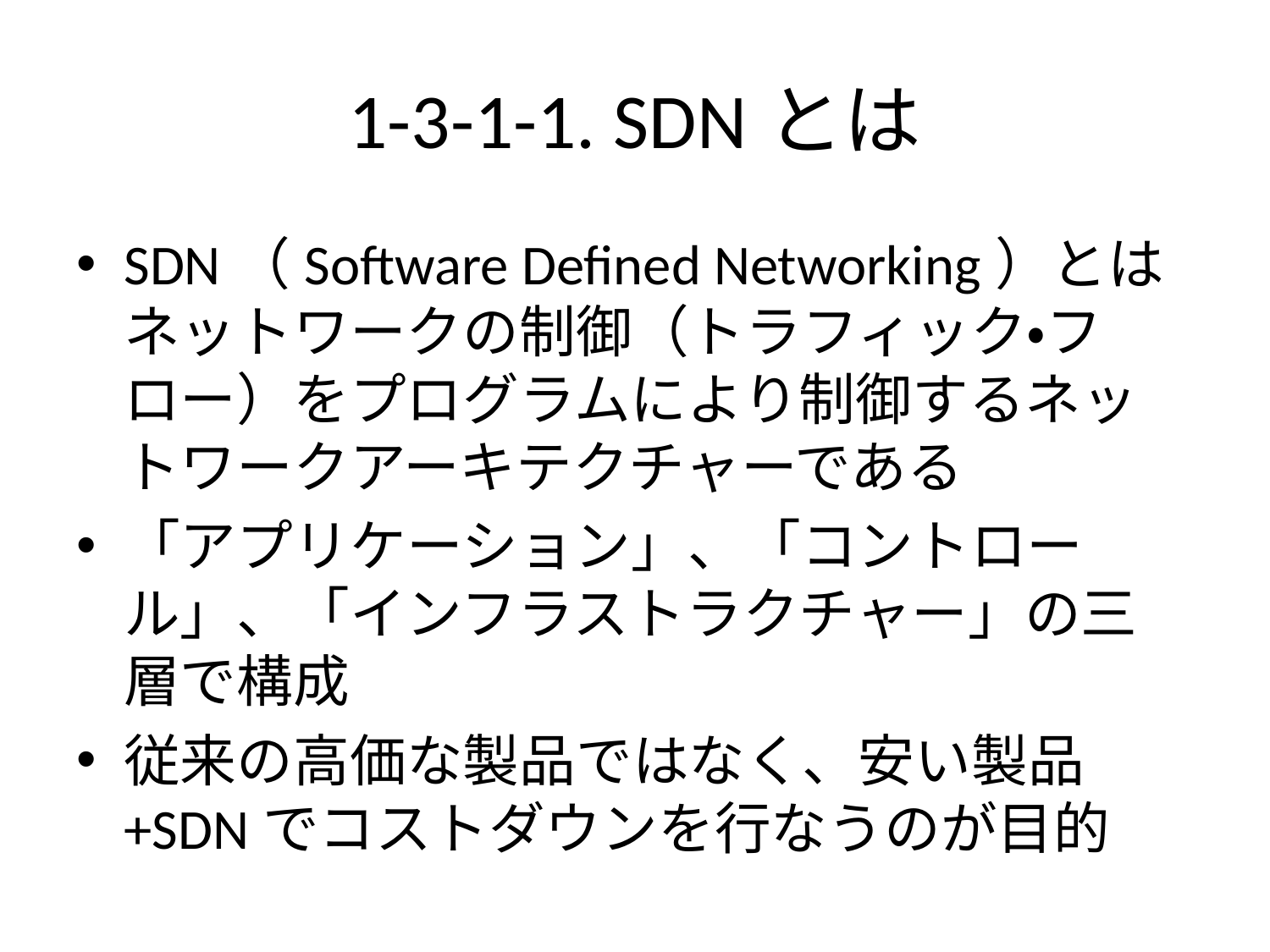

# 1-3-1-1. SDNとは
SDN（Software Defined Networking）とはネットワークの制御（トラフィック・フロー）をプログラムにより制御するネットワークアーキテクチャーである
「アプリケーション」、「コントロール」、「インフラストラクチャー」の三層で構成
従来の高価な製品ではなく、安い製品+SDNでコストダウンを行なうのが目的